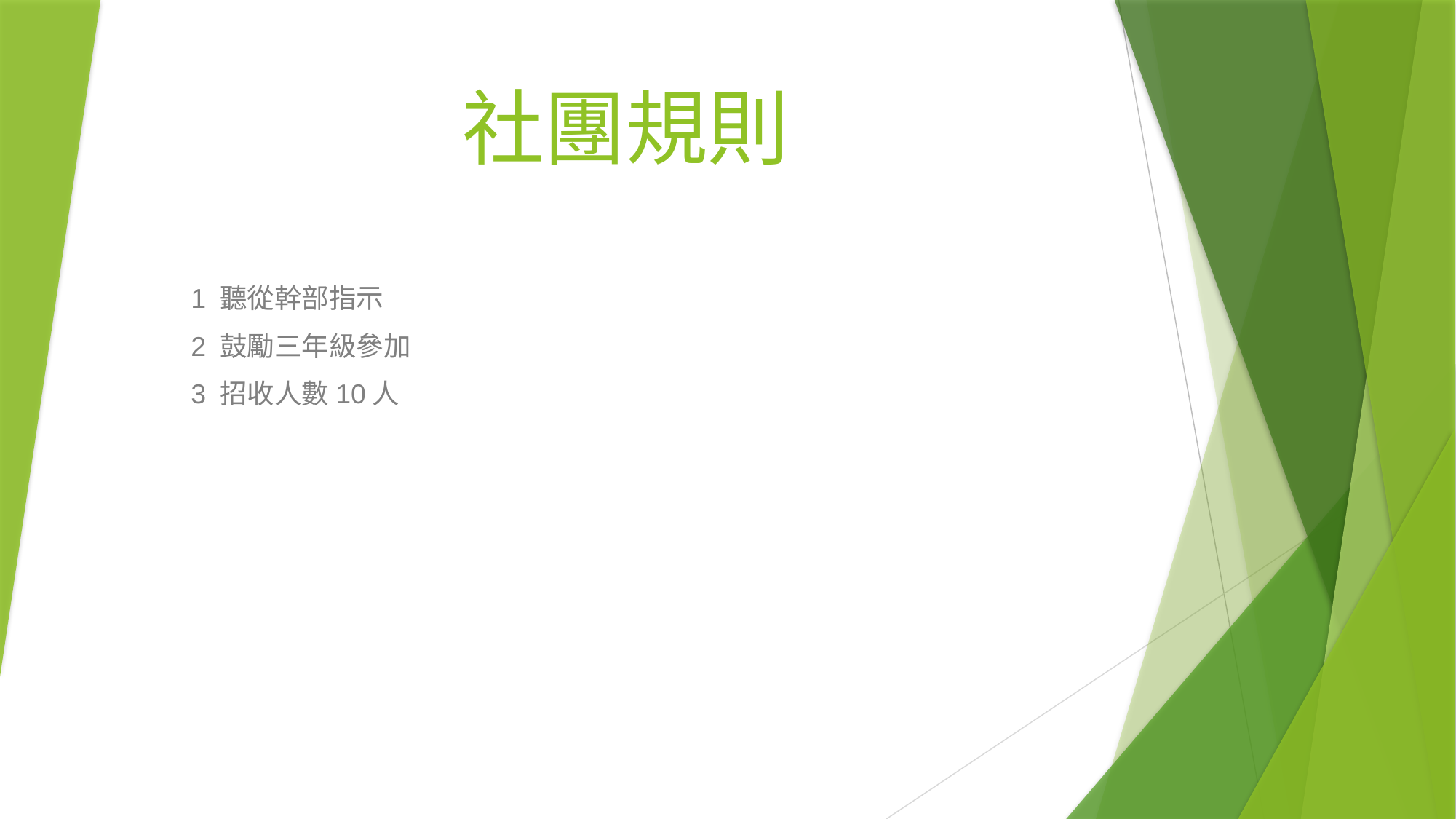

# 社團規則
1 聽從幹部指示
2 鼓勵三年級參加
3 招收人數10人